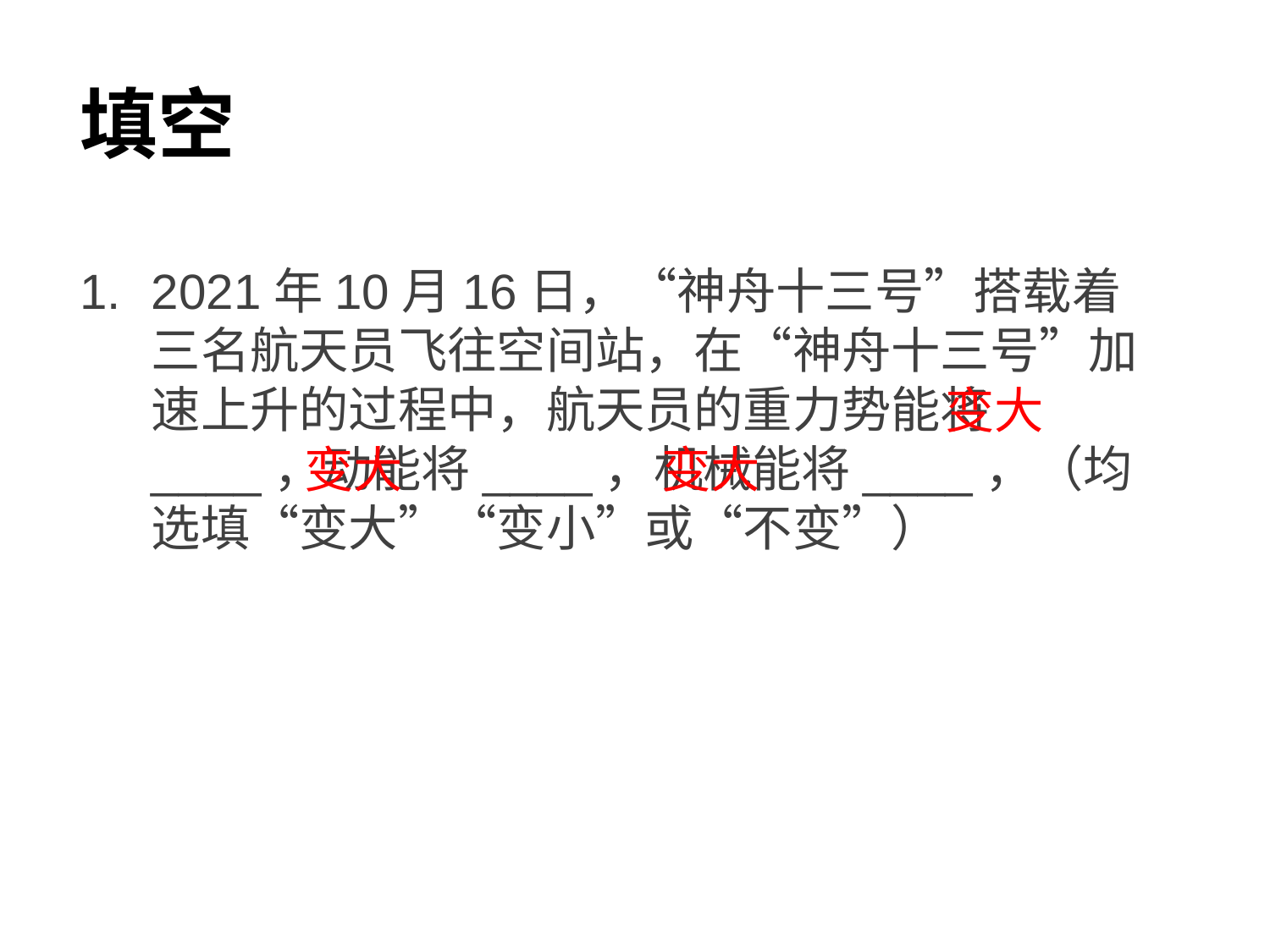

# 填空
2021年10月16日，“神舟十三号”搭载着三名航天员飞往空间站，在“神舟十三号”加速上升的过程中，航天员的重力势能将____，动能将____，机械能将____，（均选填“变大”“变小”或“不变”）
变大
变大
变大